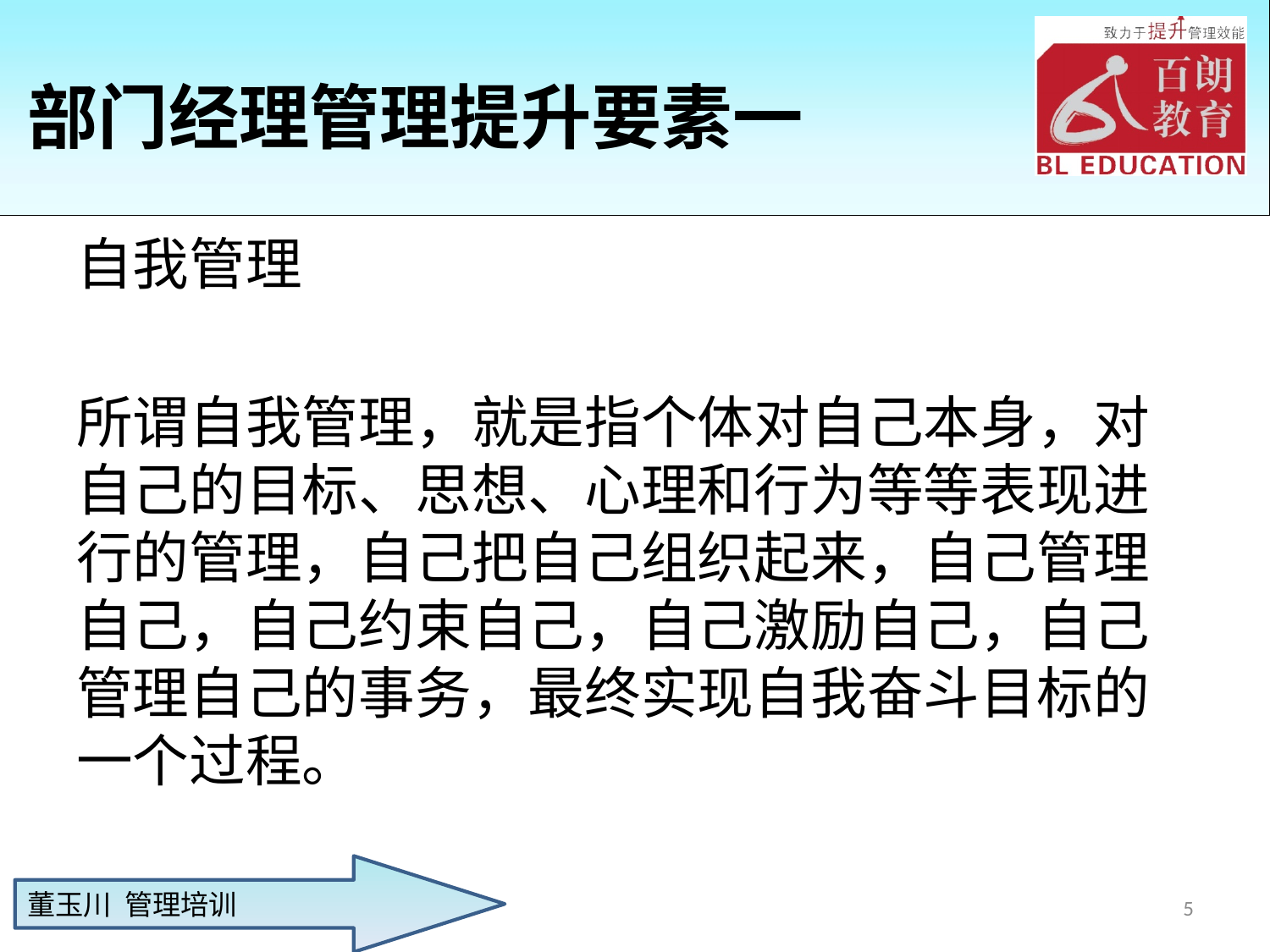

# 部门经理管理提升要素一
自我管理

所谓自我管理，就是指个体对自己本身，对自己的目标、思想、心理和行为等等表现进行的管理，自己把自己组织起来，自己管理自己，自己约束自己，自己激励自己，自己管理自己的事务，最终实现自我奋斗目标的一个过程。
5